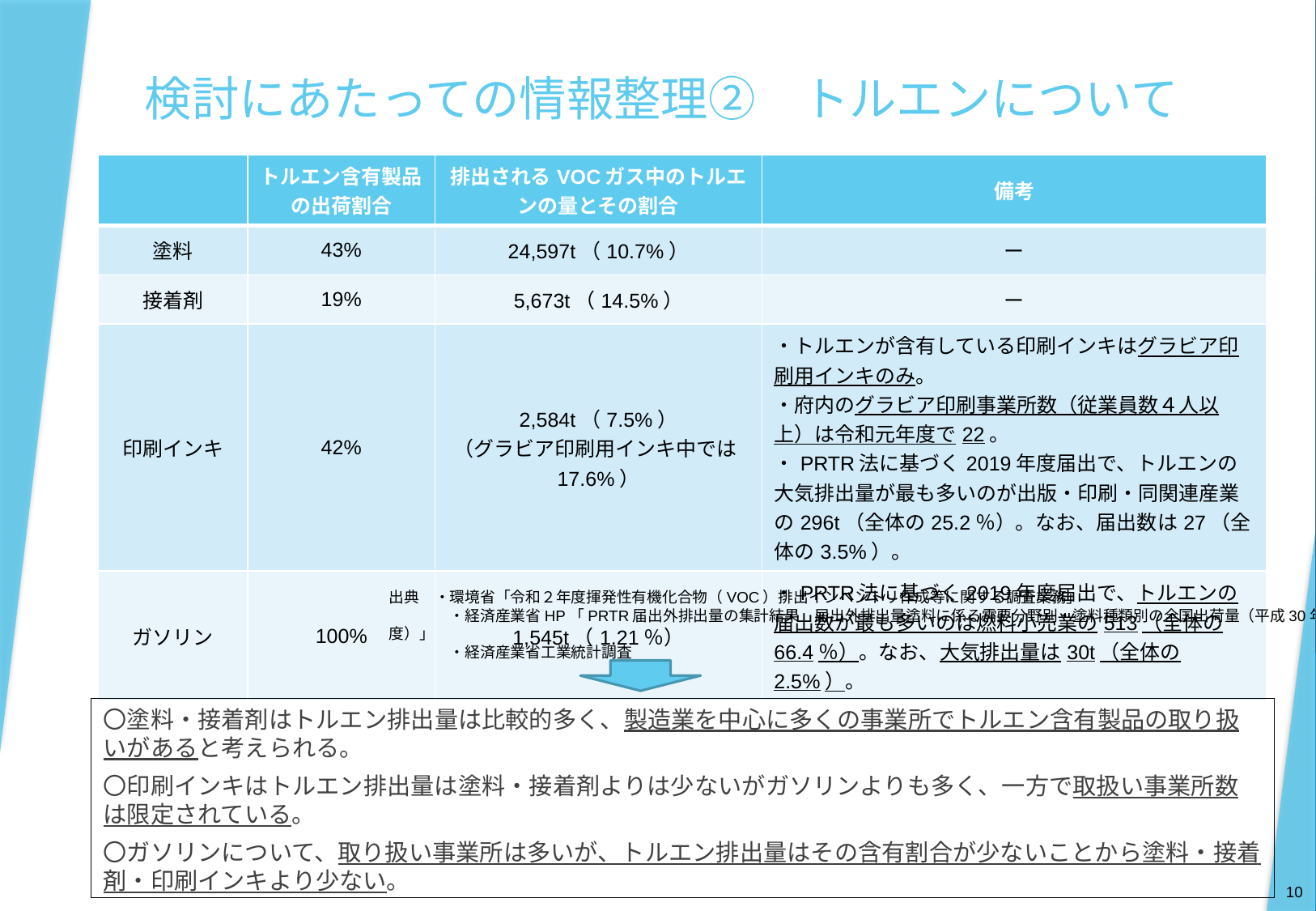

検討にあたっての情報整理②　トルエンについて
|  | トルエン含有製品の出荷割合 | 排出されるVOCガス中のトルエンの量とその割合 | 備考 |
| --- | --- | --- | --- |
| 塗料 | 43% | 24,597t（10.7%） | ー |
| 接着剤 | 19% | 5,673t（14.5%） | ー |
| 印刷インキ | 42% | 2,584t（7.5%） （グラビア印刷用インキ中では17.6%） | ・トルエンが含有している印刷インキはグラビア印刷用インキのみ。 ・府内のグラビア印刷事業所数（従業員数４人以上）は令和元年度で22。 ・PRTR法に基づく2019年度届出で、トルエンの大気排出量が最も多いのが出版・印刷・同関連産業の296t（全体の25.2％）。なお、届出数は27（全体の3.5%）。 |
| ガソリン | 100% | 1,545t（1.21％） | ・PRTR法に基づく2019年度届出で、トルエンの届出数が最も多いのは燃料小売業の513（全体の66.4％）。なお、大気排出量は30t（全体の2.5%）。 |

出典　・環境省「令和２年度揮発性有機化合物（VOC）排出インベントリ作成等に関する調査業務」
　　　　・経済産業省HP「PRTR届出外排出量の集計結果　届出外排出量塗料に係る需要分野別・塗料種類別の全国出荷量（平成30年度）」
　　　　・経済産業省工業統計調査

〇塗料・接着剤はトルエン排出量は比較的多く、製造業を中心に多くの事業所でトルエン含有製品の取り扱いがあると考えられる。
〇印刷インキはトルエン排出量は塗料・接着剤よりは少ないがガソリンよりも多く、一方で取扱い事業所数は限定されている。
〇ガソリンについて、取り扱い事業所は多いが、トルエン排出量はその含有割合が少ないことから塗料・接着剤・印刷インキより少ない。
10